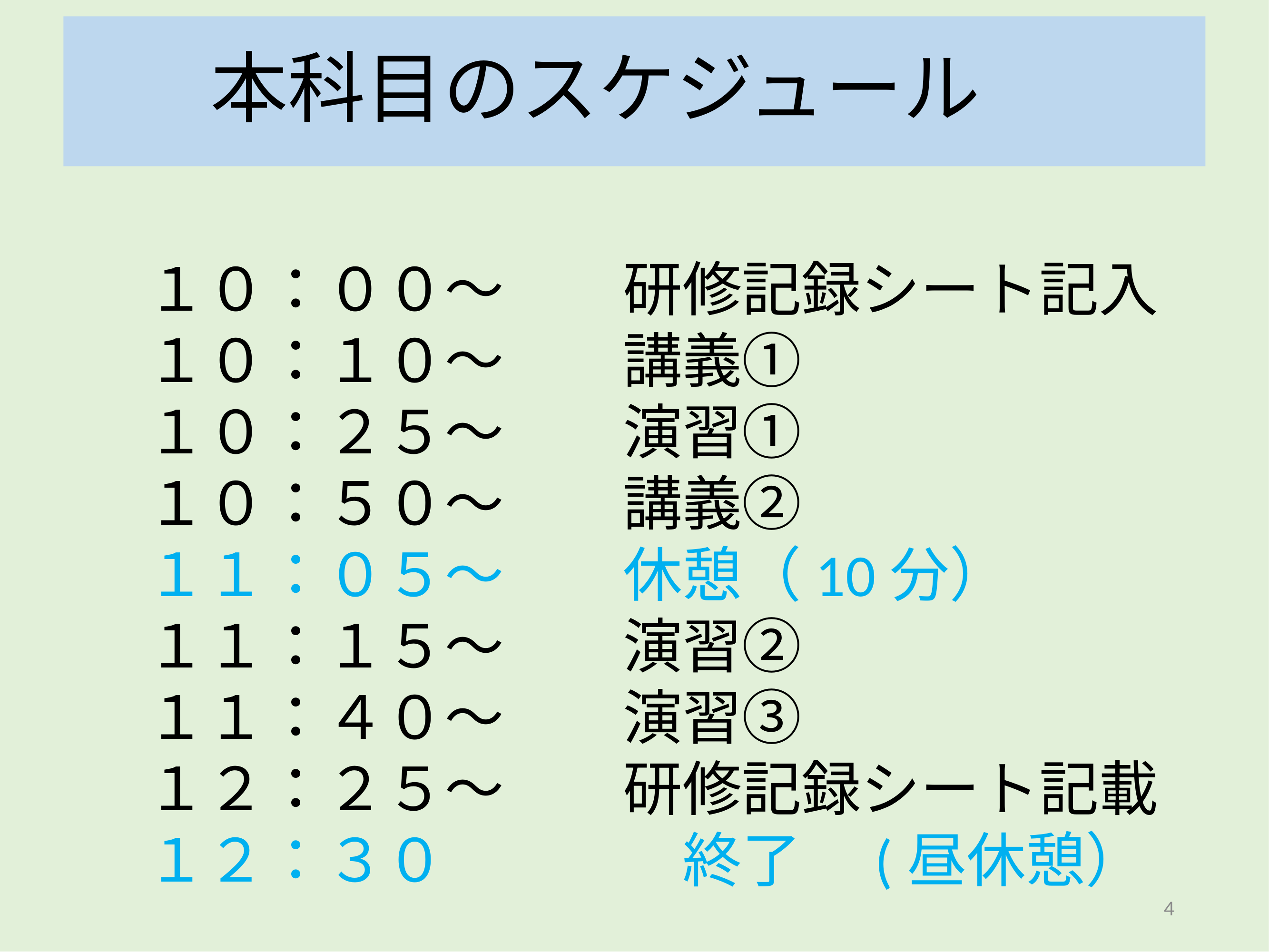

# 本科目のスケジュール
１０：００～　　研修記録シート記入
１０：１０～　　講義①
１０：２５～　　演習①
１０：５０～　　講義②
１１：０５～　　休憩（10分）
１１：１５～　　演習②
１１：４０～　　演習③
１２：２５～　　研修記録シート記載
１２：３０　　　　終了　(昼休憩）
4